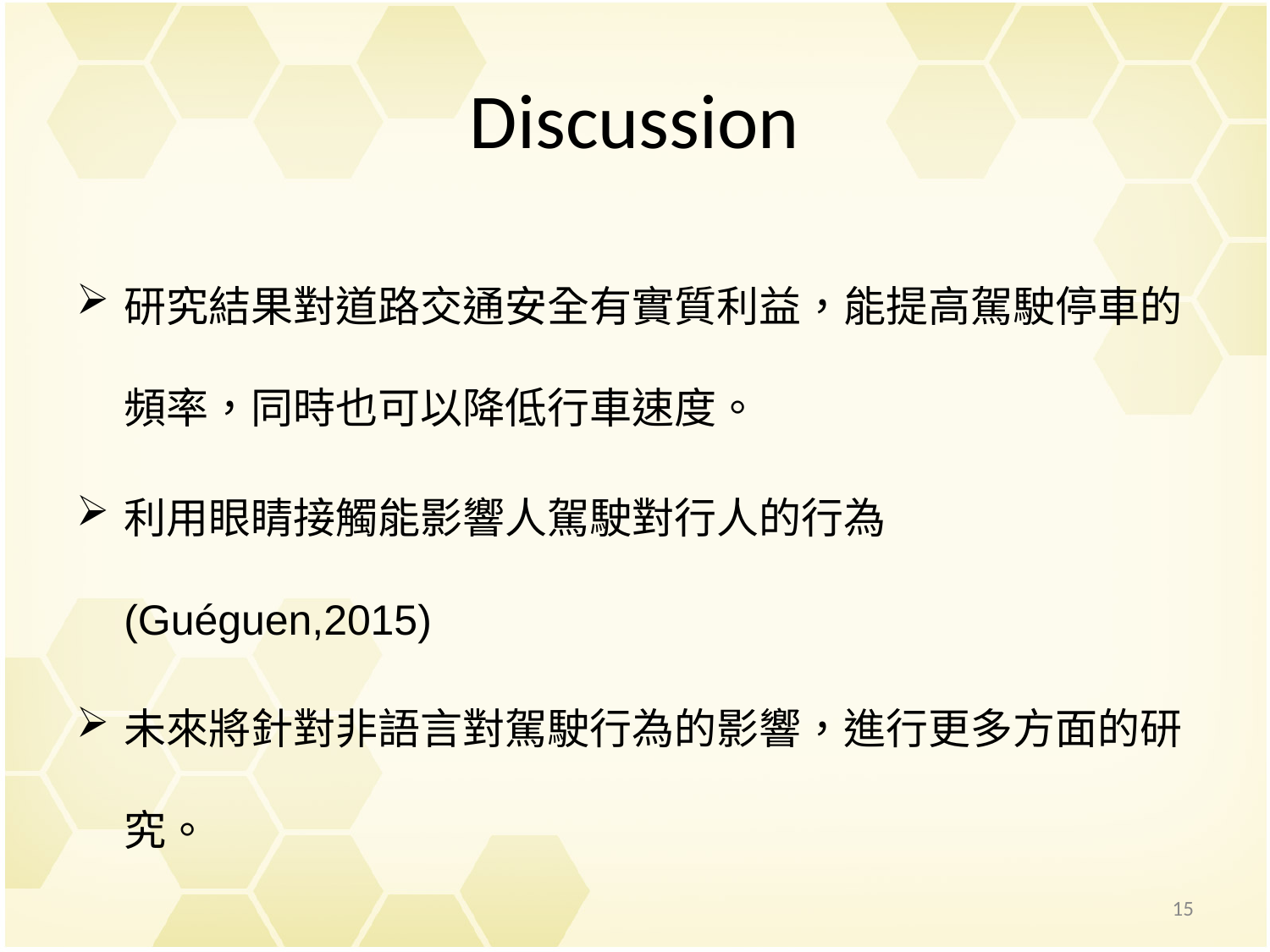

# Discussion
研究結果對道路交通安全有實質利益，能提高駕駛停車的頻率，同時也可以降低行車速度。
利用眼睛接觸能影響人駕駛對行人的行為(Guéguen,2015)
未來將針對非語言對駕駛行為的影響，進行更多方面的研究。

15